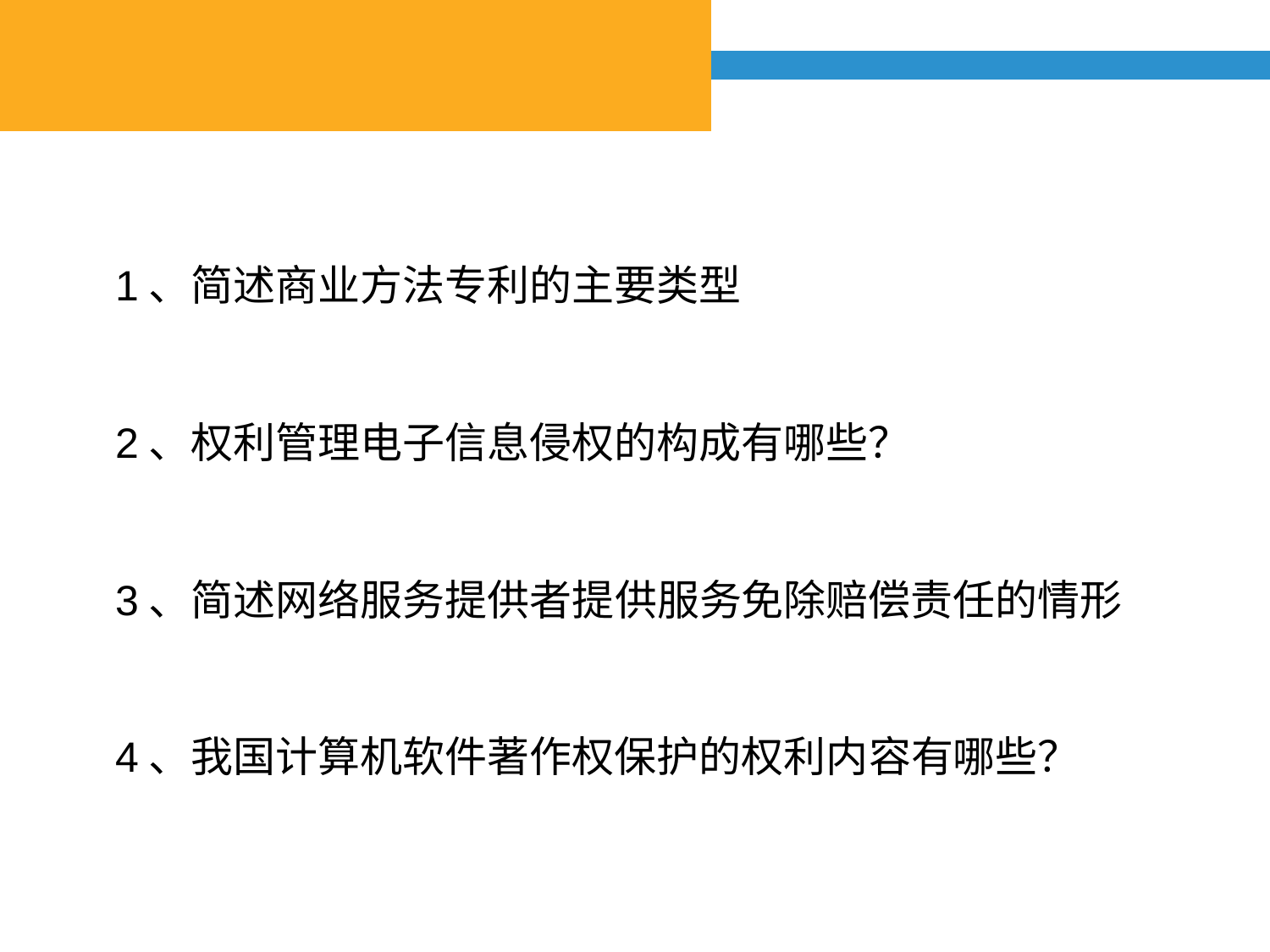

#
1、简述商业方法专利的主要类型

2、权利管理电子信息侵权的构成有哪些？

3、简述网络服务提供者提供服务免除赔偿责任的情形

4、我国计算机软件著作权保护的权利内容有哪些？